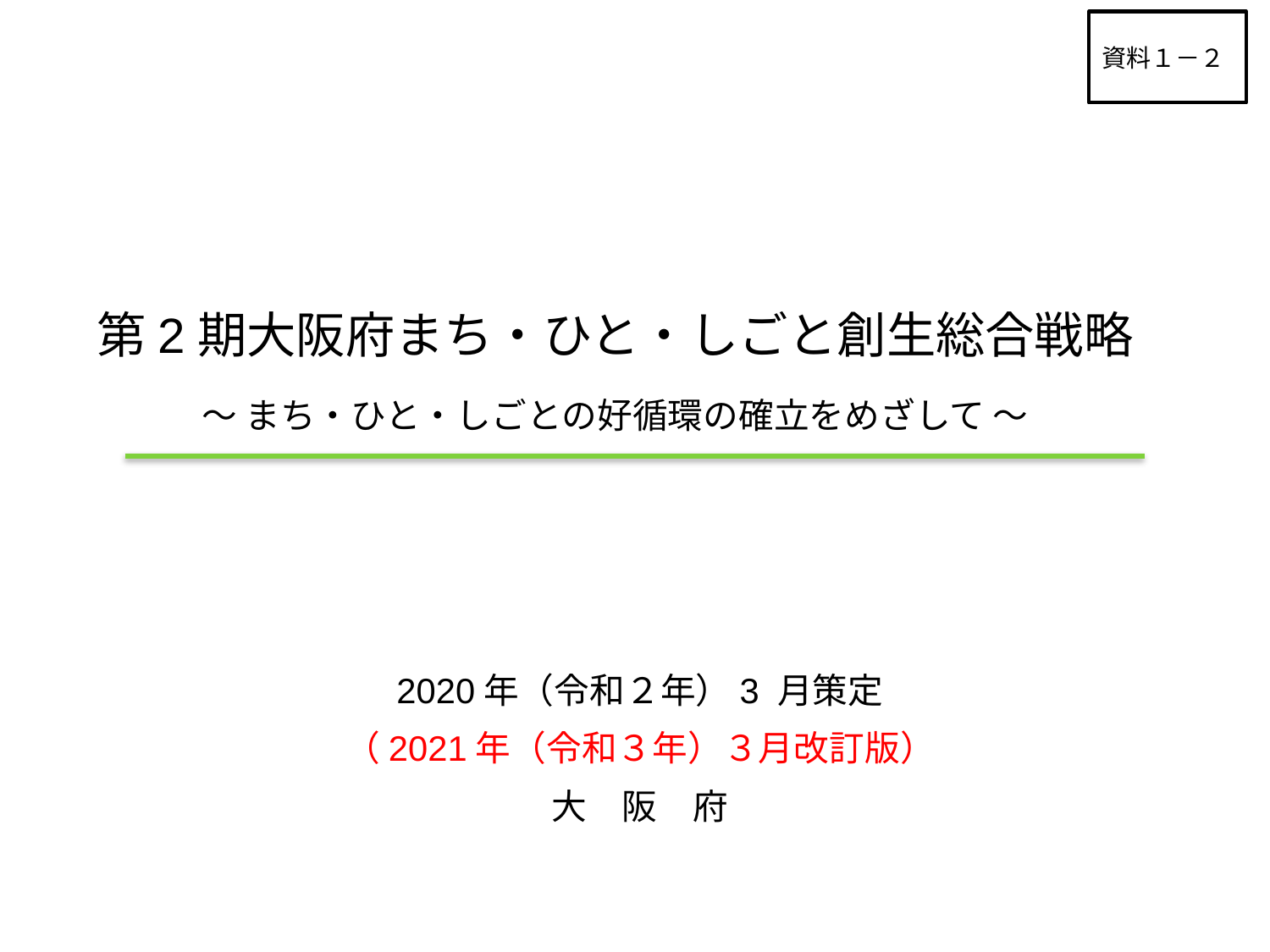

資料１－２
第2期大阪府まち・ひと・しごと創生総合戦略

～ まち・ひと・しごとの好循環の確立をめざして ～
2020年（令和２年）3 月策定
（2021年（令和３年）３月改訂版）
大　阪　府